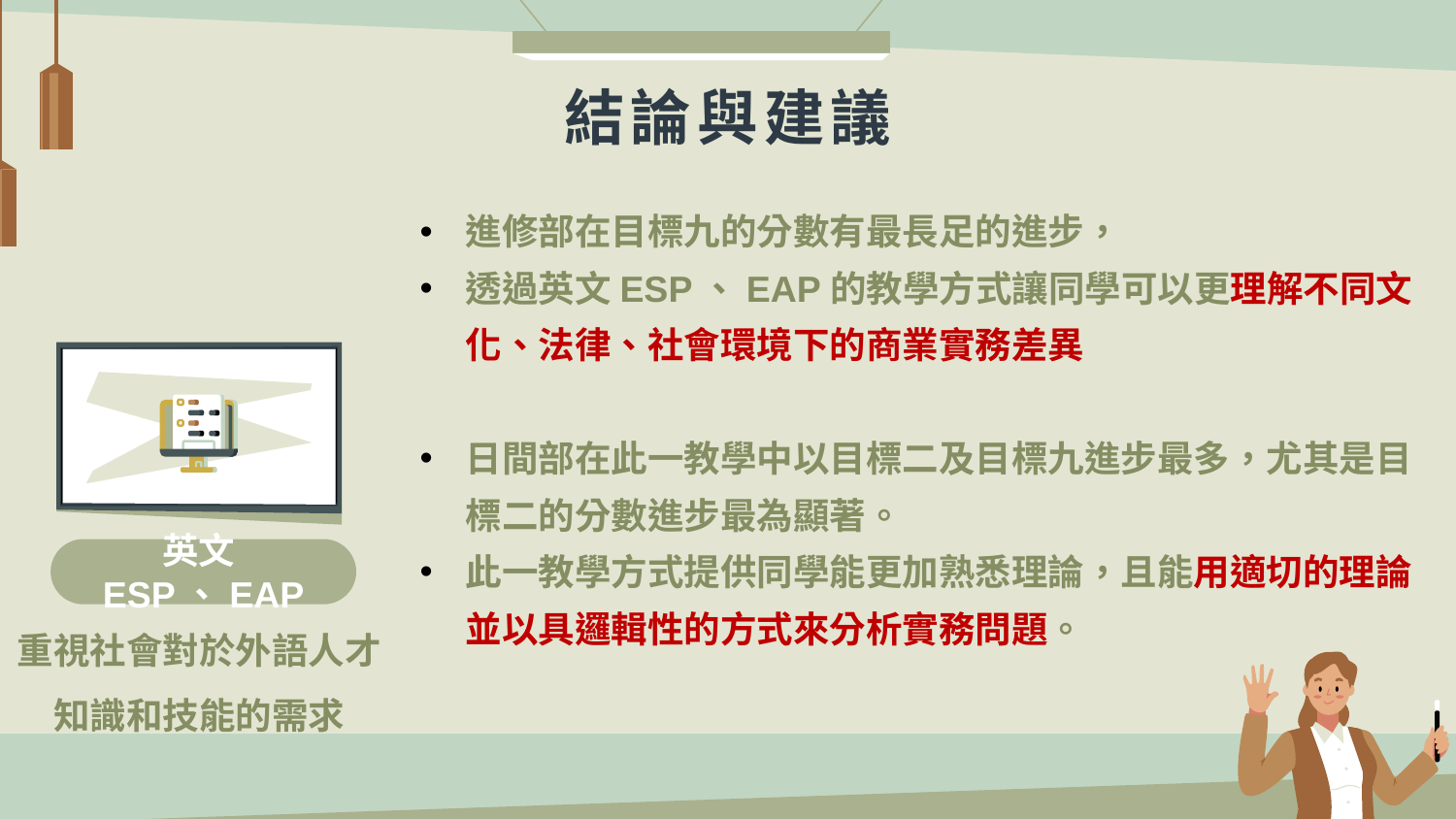

# 結論與建議
進修部在目標九的分數有最長足的進步，
透過英文ESP、EAP的教學方式讓同學可以更理解不同文化、法律、社會環境下的商業實務差異

日間部在此一教學中以目標二及目標九進步最多，尤其是目標二的分數進步最為顯著。
此一教學方式提供同學能更加熟悉理論，且能用適切的理論並以具邏輯性的方式來分析實務問題。

英文ESP、EAP
重視社會對於外語人才知識和技能的需求